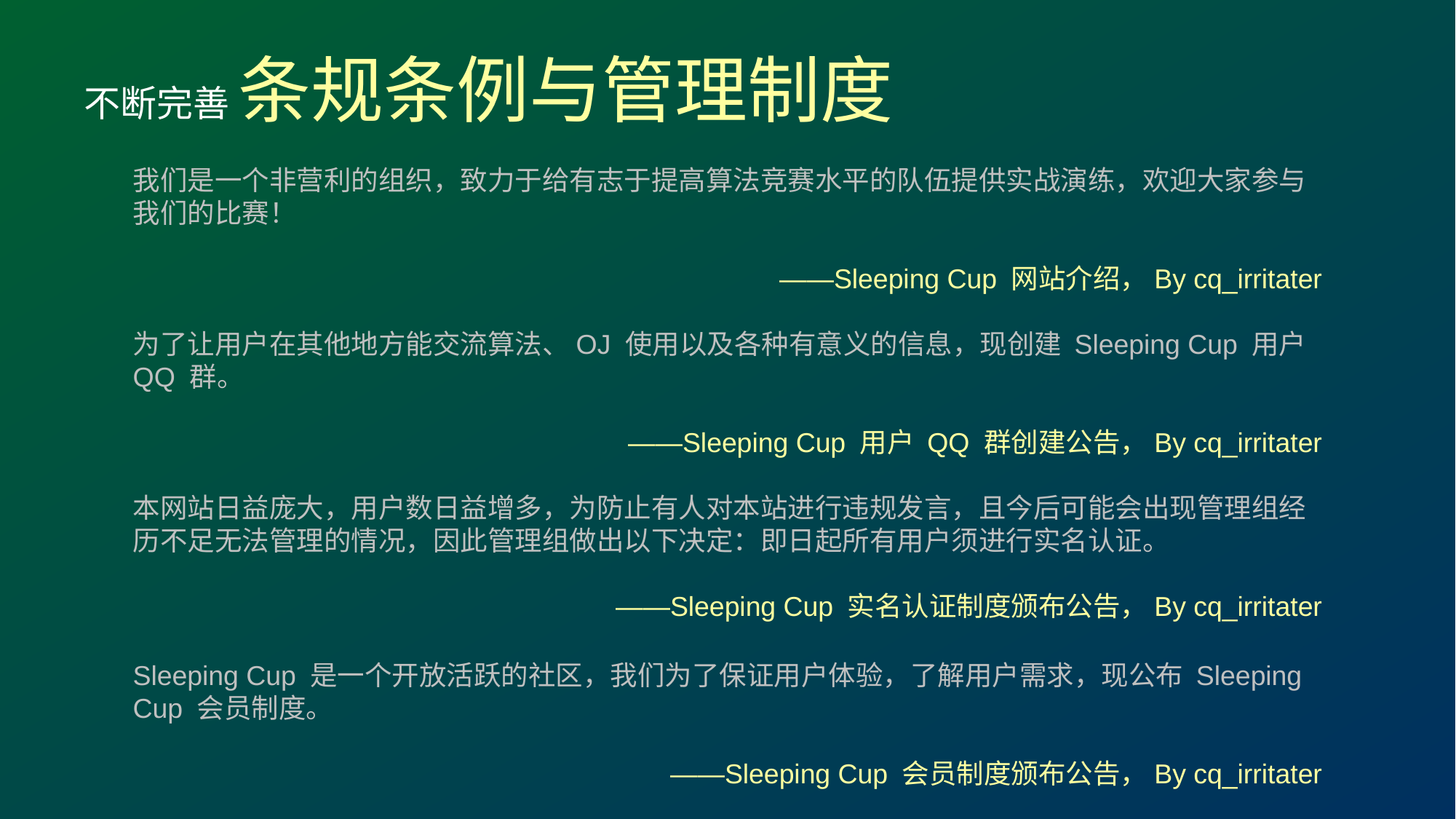

不断完善 条规条例与管理制度
我们是一个非营利的组织，致力于给有志于提高算法竞赛水平的队伍提供实战演练，欢迎大家参与我们的比赛！

——Sleeping Cup 网站介绍，By cq_irritater

为了让用户在其他地方能交流算法、OJ 使用以及各种有意义的信息，现创建 Sleeping Cup 用户 QQ 群。

——Sleeping Cup 用户 QQ 群创建公告，By cq_irritater

本网站日益庞大，用户数日益增多，为防止有人对本站进行违规发言，且今后可能会出现管理组经历不足无法管理的情况，因此管理组做出以下决定：即日起所有用户须进行实名认证。

——Sleeping Cup 实名认证制度颁布公告，By cq_irritater

Sleeping Cup 是一个开放活跃的社区，我们为了保证用户体验，了解用户需求，现公布 Sleeping Cup 会员制度。

——Sleeping Cup 会员制度颁布公告，By cq_irritater